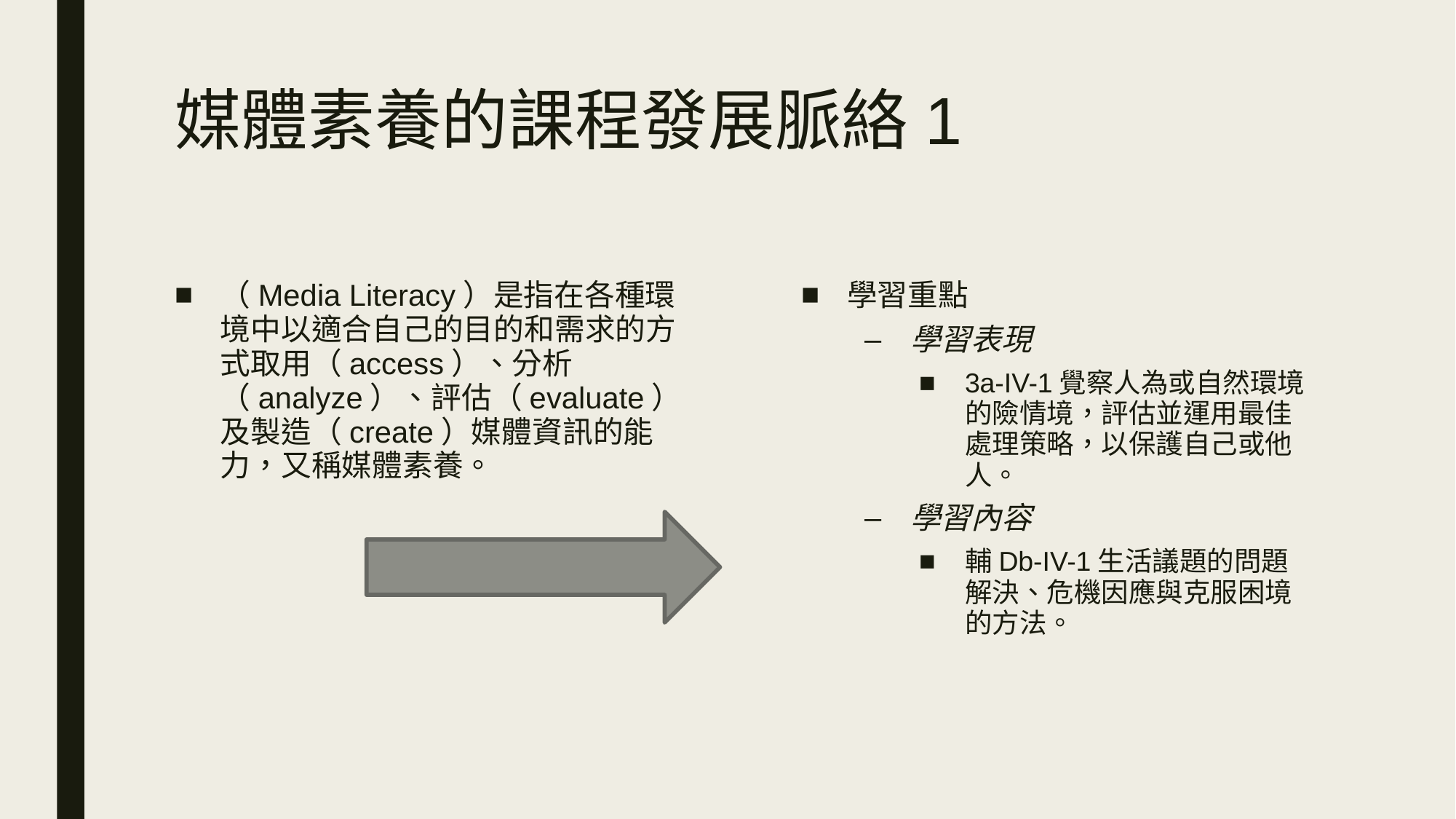

# 媒體素養的課程發展脈絡1
（Media Literacy）是指在各種環境中以適合自己的目的和需求的方式取用（access）、分析（analyze）、評估（evaluate）及製造（create）媒體資訊的能力，又稱媒體素養。
學習重點
學習表現
3a-IV-1覺察人為或自然環境的險情境，評估並運用最佳處理策略，以保護自己或他人。
學習內容
輔Db-IV-1生活議題的問題解決、危機因應與克服困境的方法。